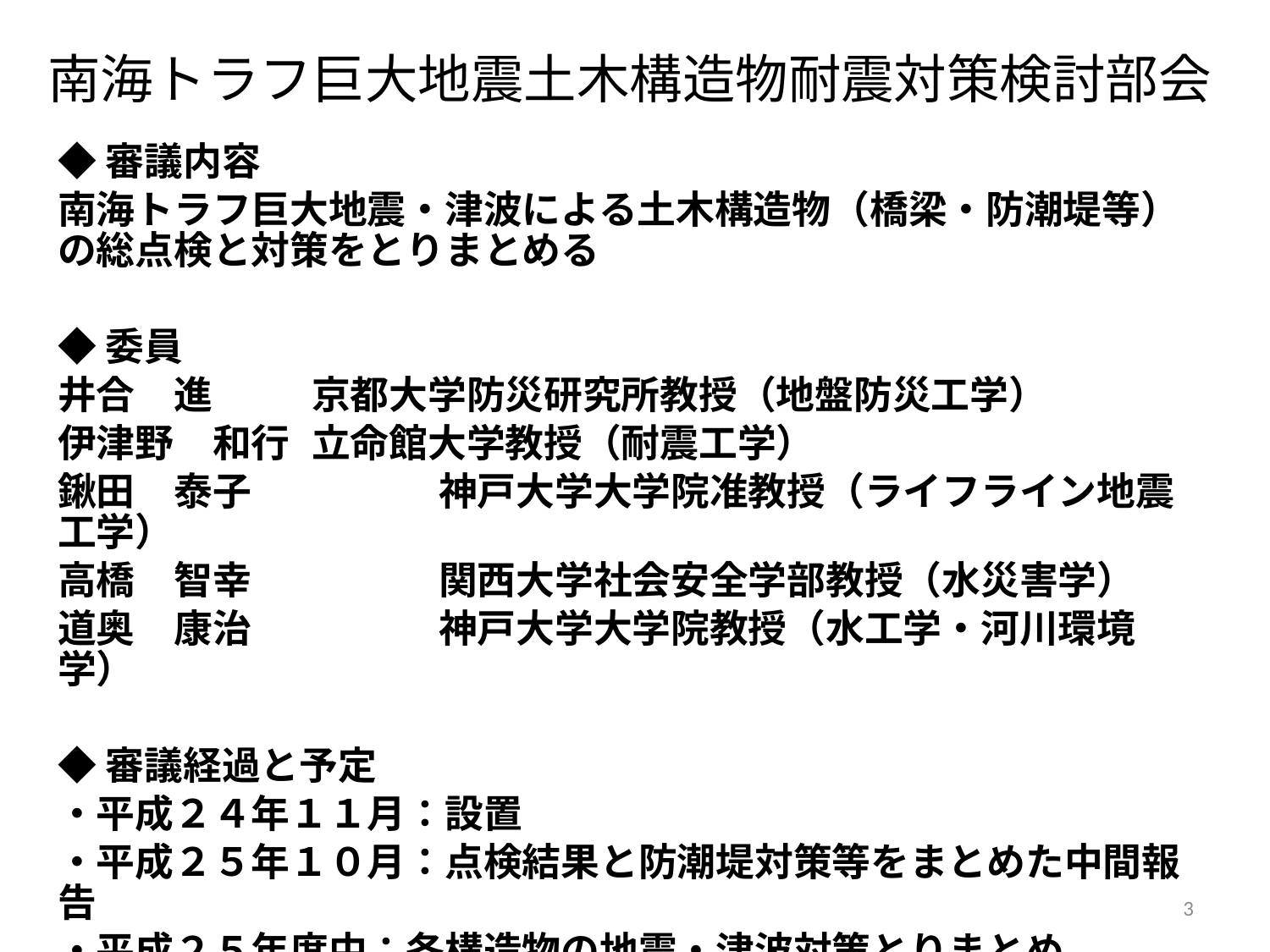

# 南海トラフ巨大地震土木構造物耐震対策検討部会
◆審議内容
南海トラフ巨大地震・津波による土木構造物（橋梁・防潮堤等）の総点検と対策をとりまとめる

◆委員
井合　進	京都大学防災研究所教授（地盤防災工学）
伊津野　和行	立命館大学教授（耐震工学）
鍬田　泰子　　	神戸大学大学院准教授（ライフライン地震工学）
高橋　智幸　　	関西大学社会安全学部教授（水災害学）
道奥　康治　　	神戸大学大学院教授（水工学・河川環境学）

◆審議経過と予定
・平成２４年１１月：設置
・平成２５年１０月：点検結果と防潮堤対策等をまとめた中間報告
・平成２５年度中：各構造物の地震・津波対策とりまとめ

3